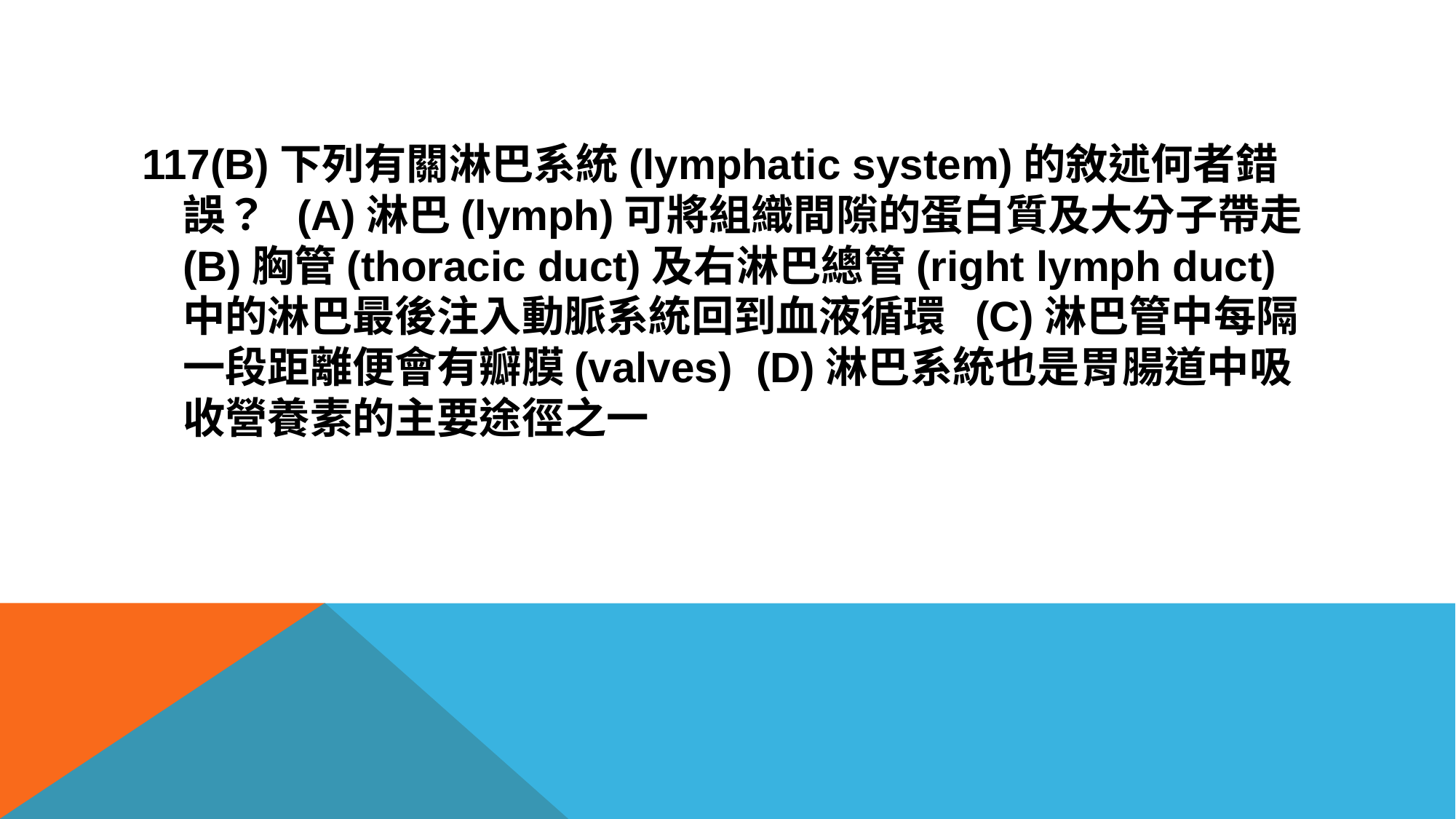

#
117(B)下列有關淋巴系統(lymphatic system)的敘述何者錯誤？  (A)淋巴(lymph)可將組織間隙的蛋白質及大分子帶走  (B)胸管(thoracic duct)及右淋巴總管(right lymph duct)中的淋巴最後注入動脈系統回到血液循環  (C)淋巴管中每隔一段距離便會有瓣膜(valves)  (D)淋巴系統也是胃腸道中吸收營養素的主要途徑之一